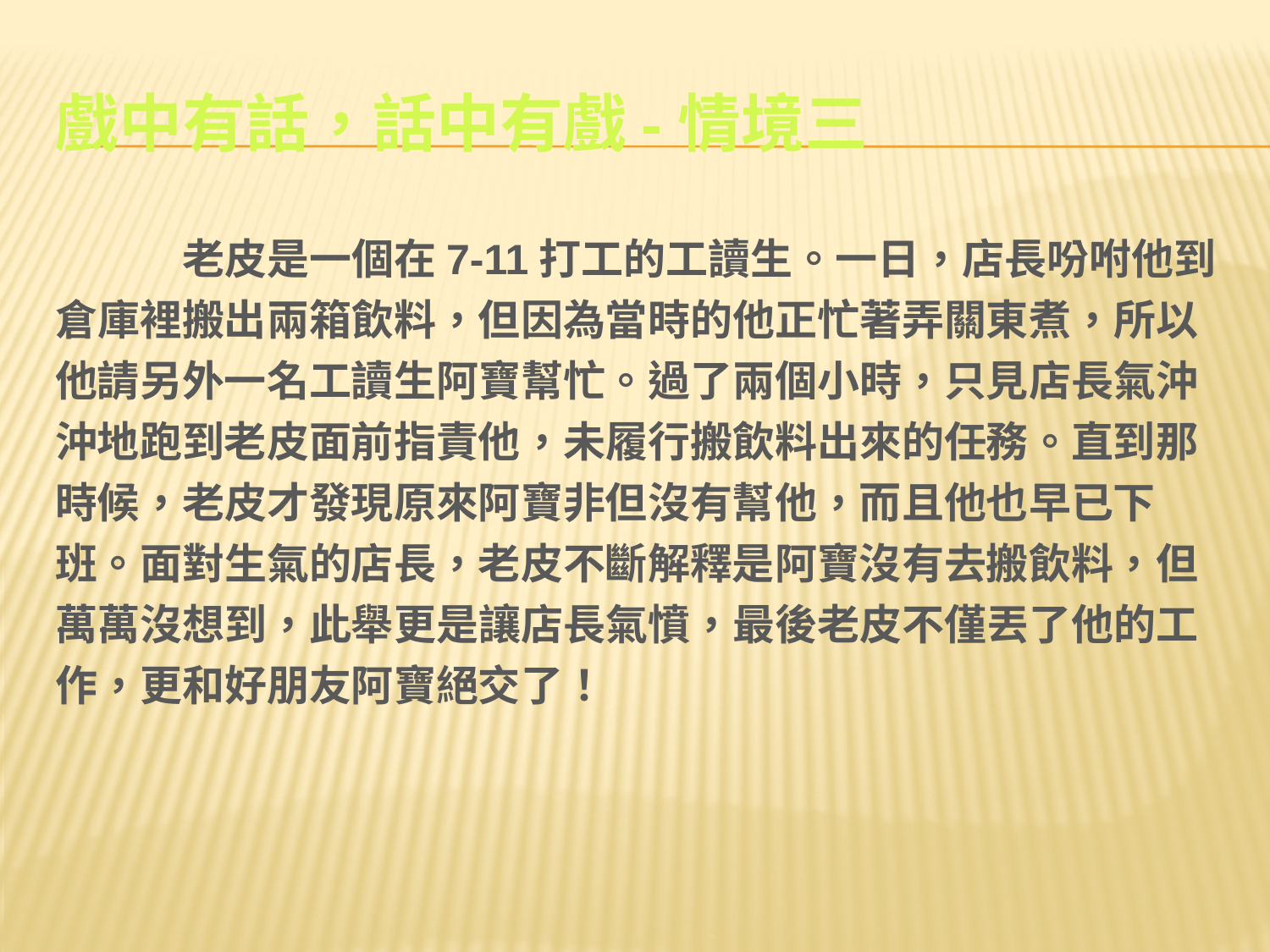

# 戲中有話，話中有戲-情境三
	老皮是一個在7-11打工的工讀生。一日，店長吩咐他到倉庫裡搬出兩箱飲料，但因為當時的他正忙著弄關東煮，所以他請另外一名工讀生阿寶幫忙。過了兩個小時，只見店長氣沖沖地跑到老皮面前指責他，未履行搬飲料出來的任務。直到那時候，老皮才發現原來阿寶非但沒有幫他，而且他也早已下班。面對生氣的店長，老皮不斷解釋是阿寶沒有去搬飲料，但萬萬沒想到，此舉更是讓店長氣憤，最後老皮不僅丟了他的工作，更和好朋友阿寶絕交了！